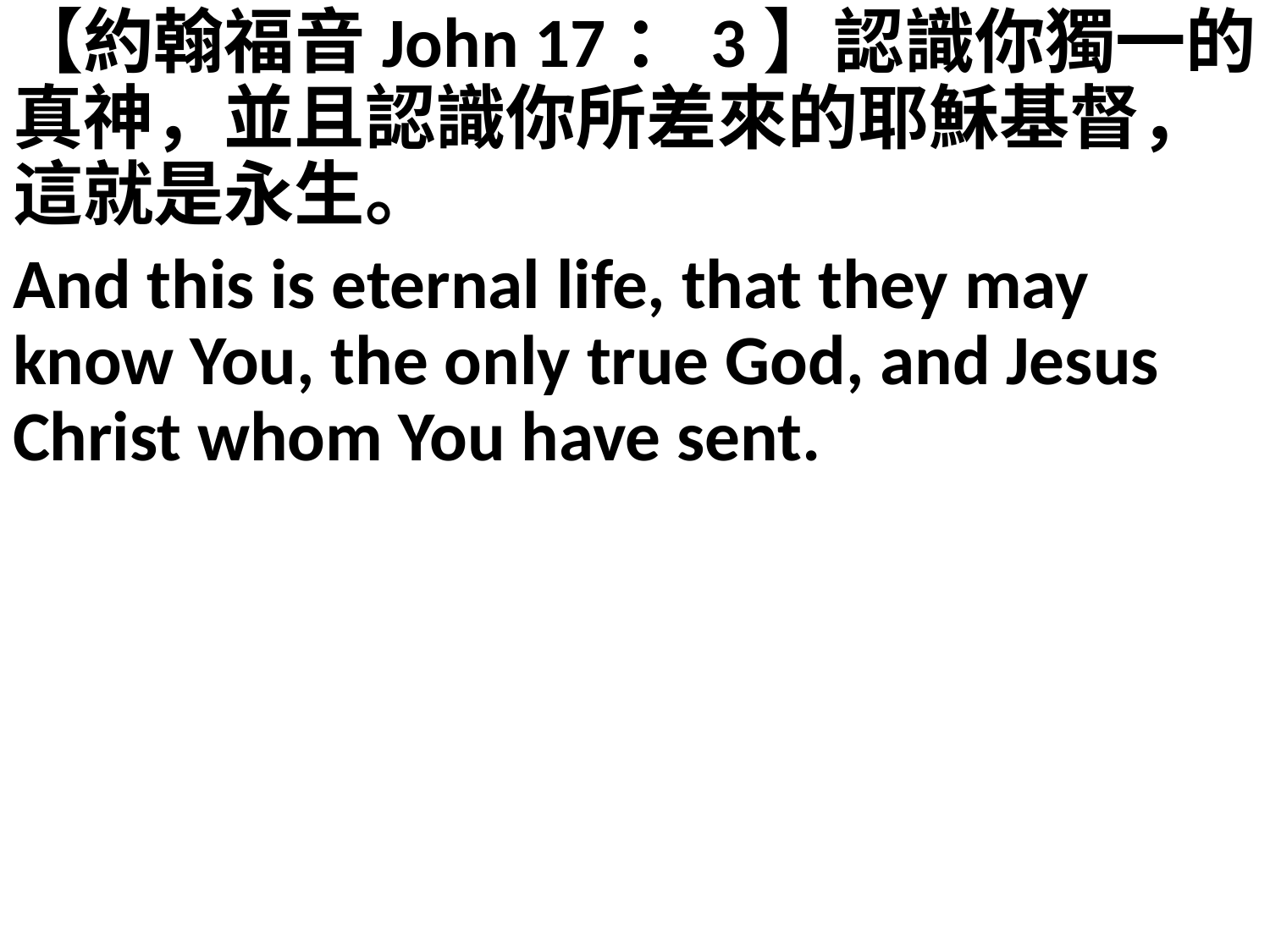

【約翰福音John 17：3】認識你獨一的真神，並且認識你所差來的耶穌基督，這就是永生。
And this is eternal life, that they may know You, the only true God, and Jesus Christ whom You have sent.